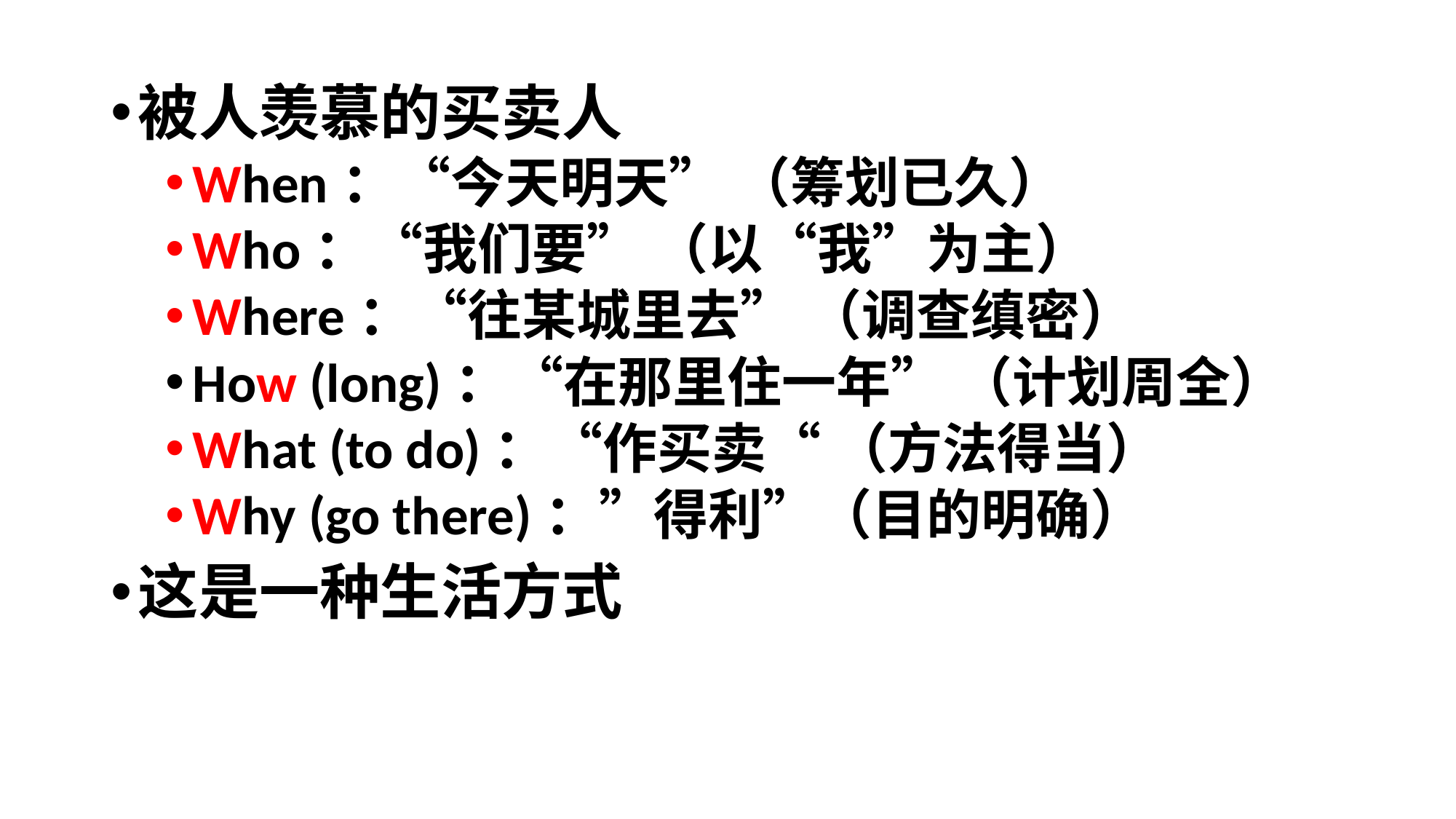

被人羡慕的买卖人
When：“今天明天” （筹划已久）
Who：“我们要” （以“我”为主）
Where：“往某城里去” （调查缜密）
How (long)：“在那里住一年” （计划周全）
What (to do)：“作买卖“ （方法得当）
Why (go there)：”得利”（目的明确）
这是一种生活方式